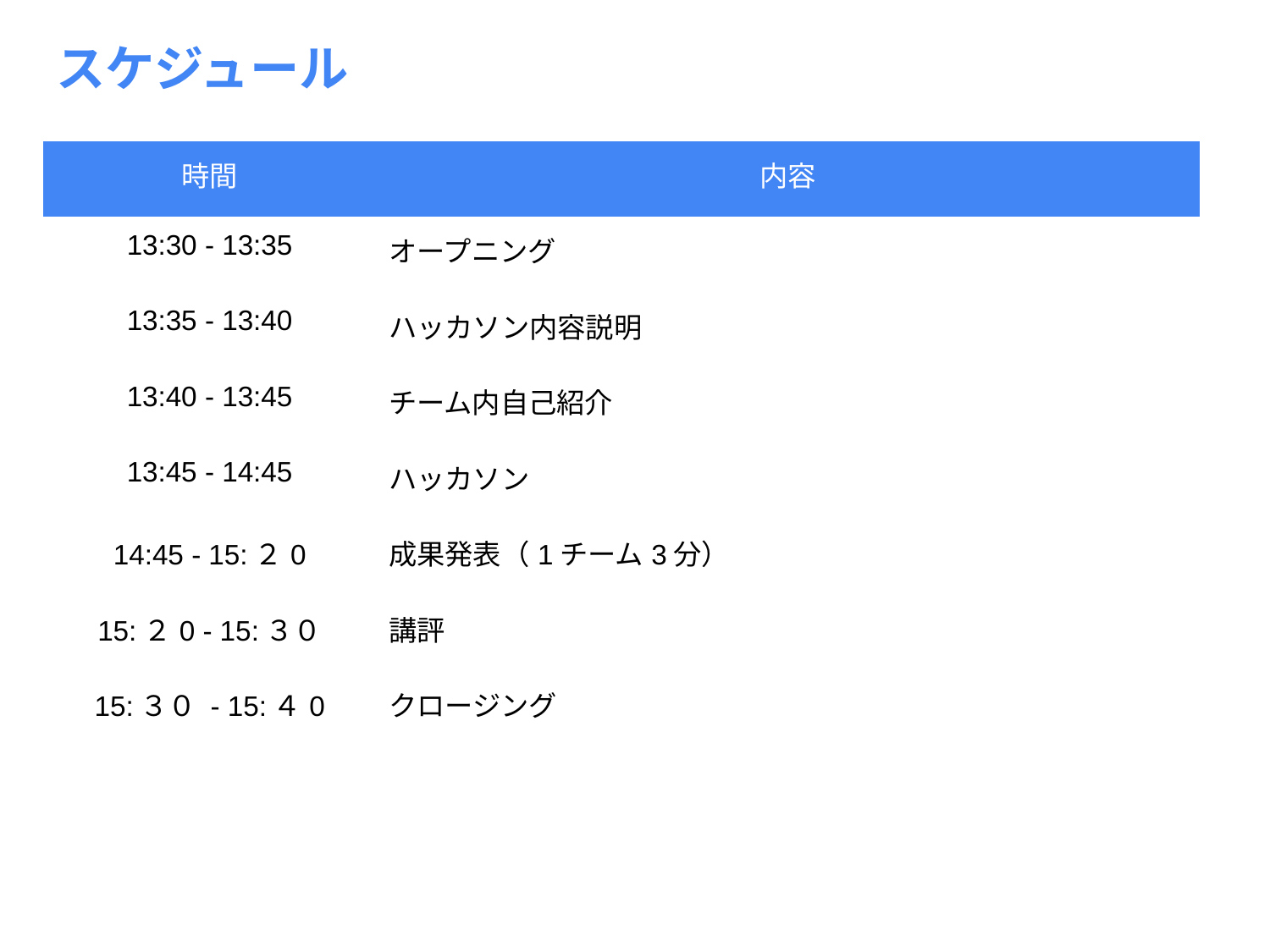

# スケジュール
| 時間 | 内容 |
| --- | --- |
| 13:30 - 13:35 | オープニング |
| 13:35 - 13:40 | ハッカソン内容説明 |
| 13:40 - 13:45 | チーム内自己紹介 |
| 13:45 - 14:45 | ハッカソン |
| 14:45 - 15:２0 | 成果発表（1チーム3分） |
| 15:２0 - 15:３０ | 講評 |
| 15:３０ - 15:４0 | クロージング |